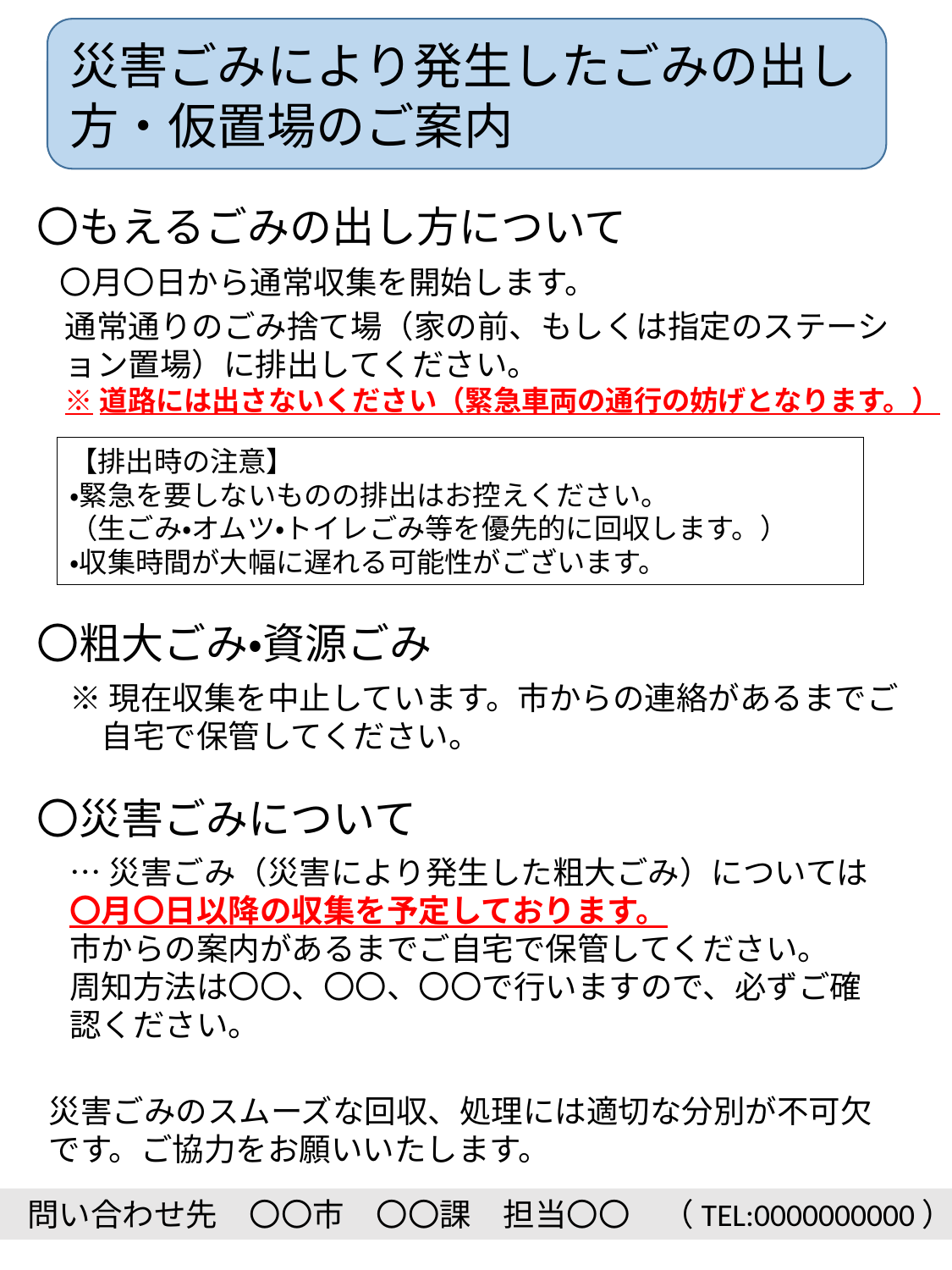

災害ごみにより発生したごみの出し方・仮置場のご案内
〇もえるごみの出し方について

〇月〇日から通常収集を開始します。
通常通りのごみ捨て場（家の前、もしくは指定のステーシ
ョン置場）に排出してください。
※道路には出さないください（緊急車両の通行の妨げとなります。）
【排出時の注意】
・緊急を要しないものの排出はお控えください。
（生ごみ・オムツ・トイレごみ等を優先的に回収します。）
・収集時間が大幅に遅れる可能性がございます。
〇粗大ごみ・資源ごみ

※現在収集を中止しています。市からの連絡があるまでご
　自宅で保管してください。
〇災害ごみについて

…災害ごみ（災害により発生した粗大ごみ）については
〇月〇日以降の収集を予定しております。
市からの案内があるまでご自宅で保管してください。
周知方法は〇〇、〇〇、〇〇で行いますので、必ずご確認ください。
災害ごみのスムーズな回収、処理には適切な分別が不可欠
です。ご協力をお願いいたします。

問い合わせ先　〇〇市　〇〇課　担当〇〇　（TEL:0000000000）